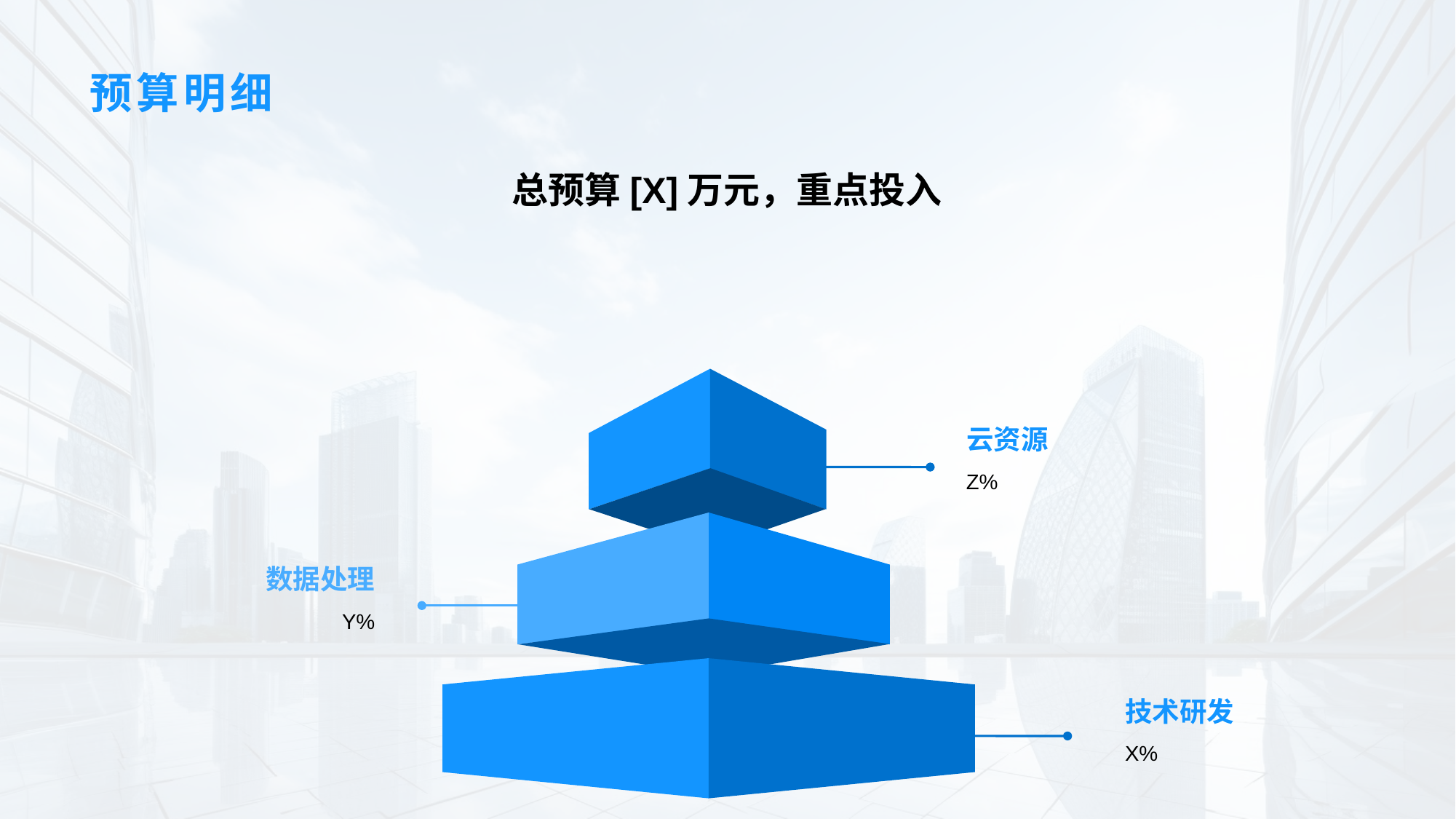

# 预算明细
总预算[X]万元，重点投入

云资源
Z%
数据处理
Y%
技术研发
X%